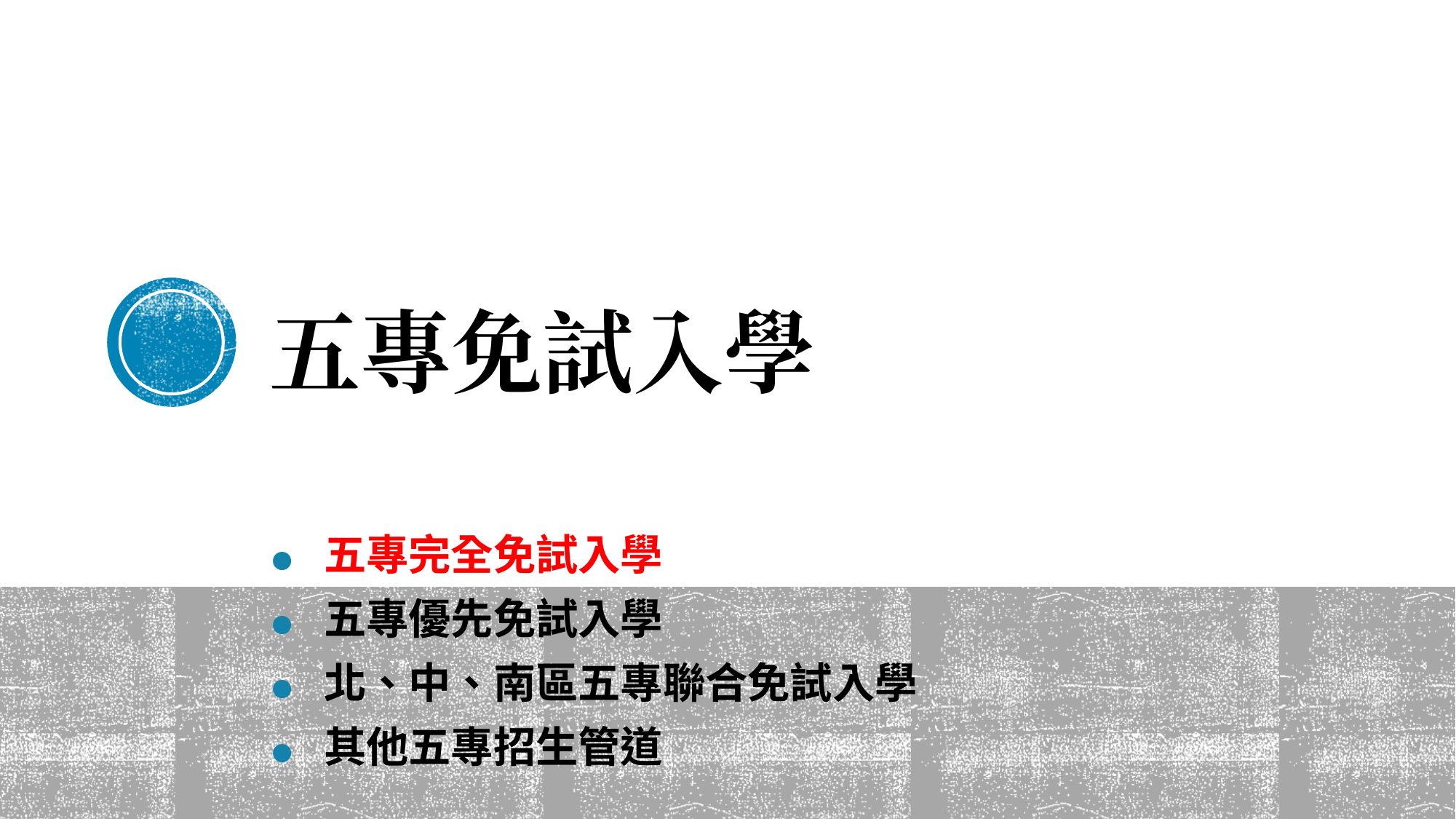

# 五專免試入學

五專完全免試入學
五專優先免試入學
北、中、南區五專聯合免試入學
其他五專招生管道